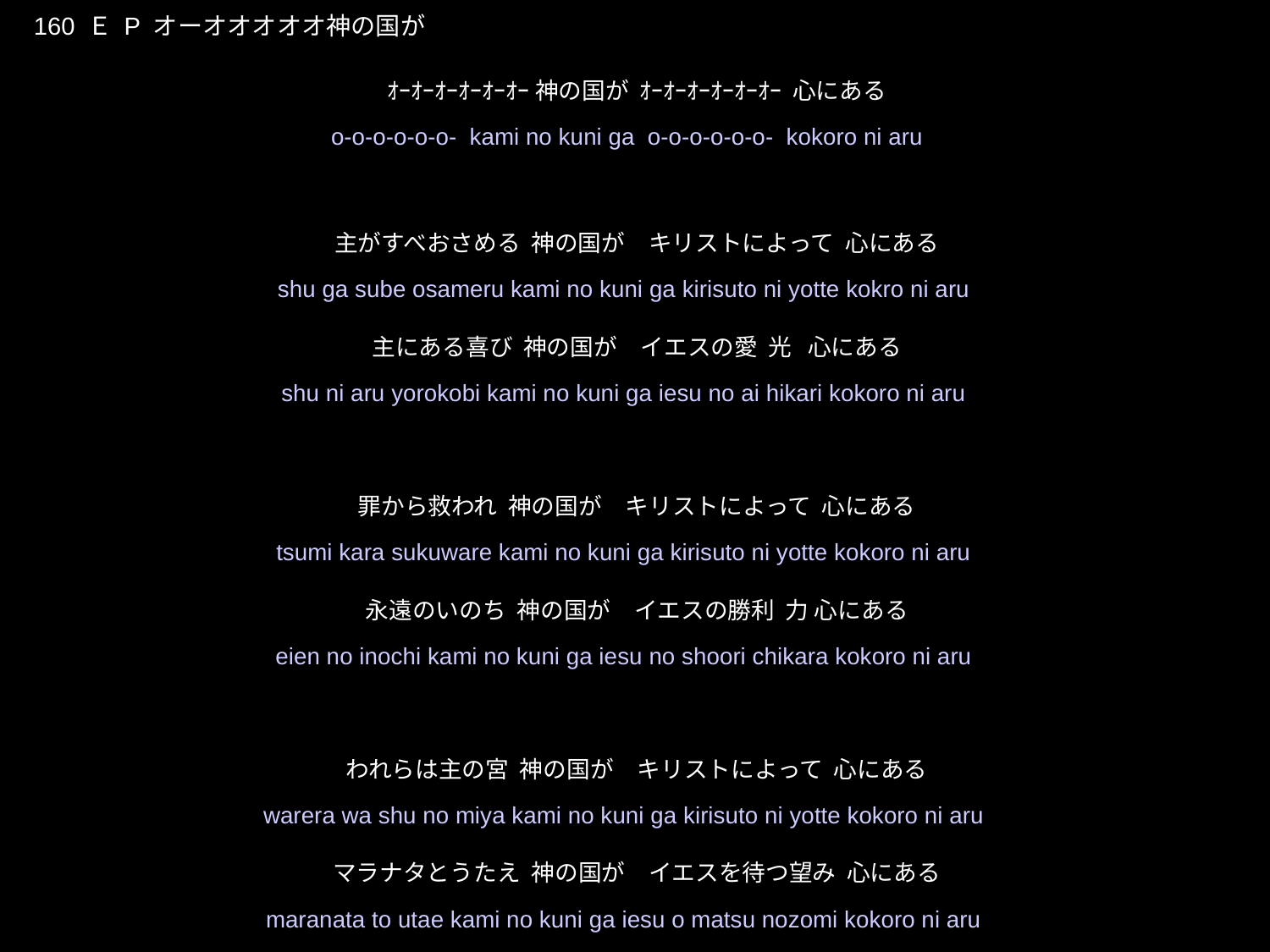

おおおおおおかみのくにが
★P
160 Ｅ P オーオオオオオ神の国が
ｵｰｵｰｵｰｵｰｵｰｵｰ 神の国が  ｵｰｵｰｵｰｵｰｵｰｵｰ  心にある
主がすべおさめる  神の国が　キリストによって  心にある
主にある喜び  神の国が　イエスの愛  光   心にある
罪から救われ  神の国が　キリストによって  心にある
永遠のいのち  神の国が　イエスの勝利  力 心にある
われらは主の宮  神の国が　キリストによって  心にある
マラナタとうたえ  神の国が　イエスを待つ望み  心にある
★１
o-o-o-o-o-o-  kami no kuni ga  o-o-o-o-o-o-  kokoro ni aru
shu ga sube osameru kami no kuni ga kirisuto ni yotte kokro ni aru
shu ni aru yorokobi kami no kuni ga iesu no ai hikari kokoro ni aru
tsumi kara sukuware kami no kuni ga kirisuto ni yotte kokoro ni aru
eien no inochi kami no kuni ga iesu no shoori chikara kokoro ni aru
warera wa shu no miya kami no kuni ga kirisuto ni yotte kokoro ni aru
maranata to utae kami no kuni ga iesu o matsu nozomi kokoro ni aru